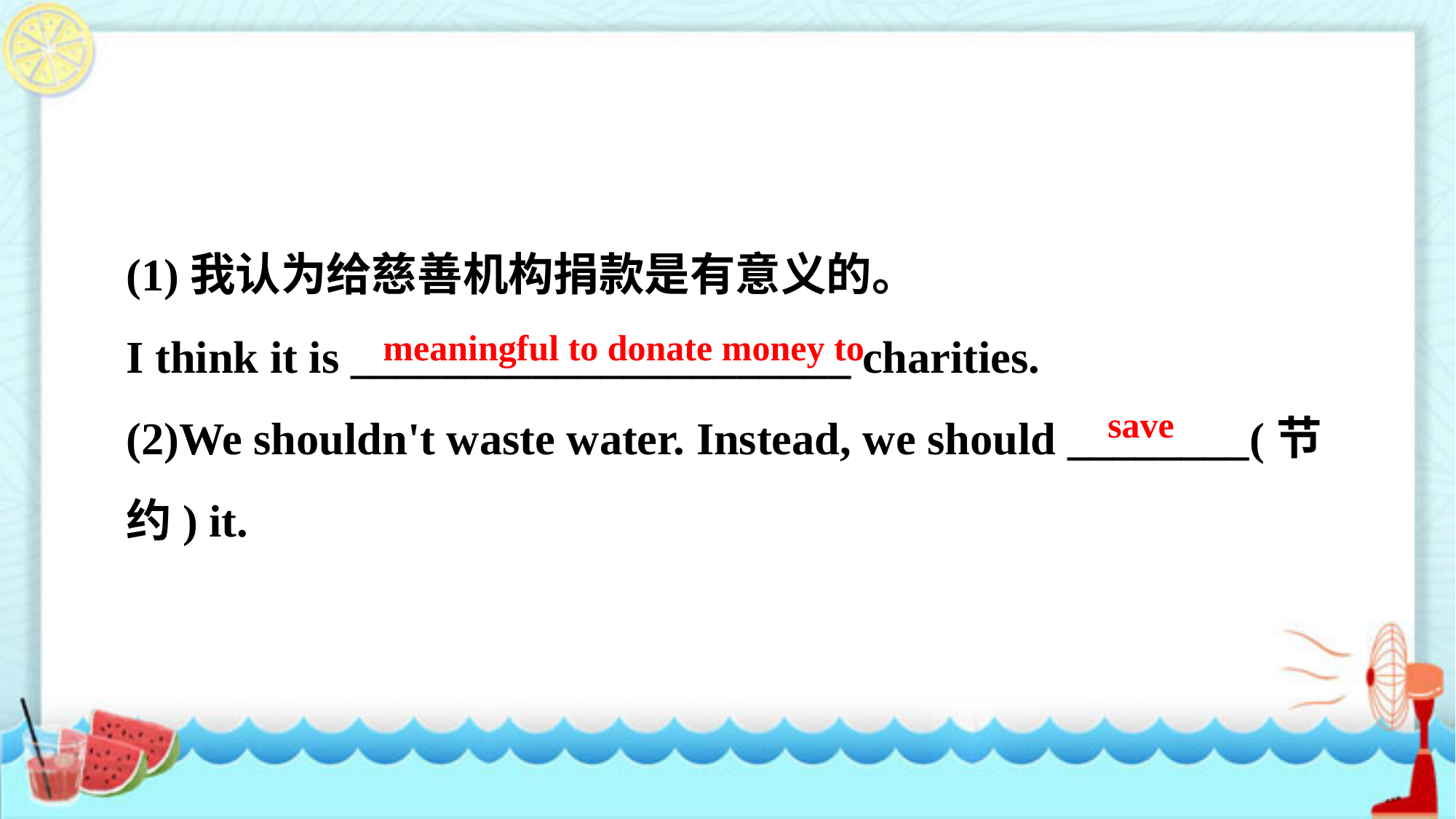

(1)我认为给慈善机构捐款是有意义的。
I think it is ______________________ charities.
(2)We shouldn't waste water. Instead, we should ________(节约) it.
meaningful to donate money to
save